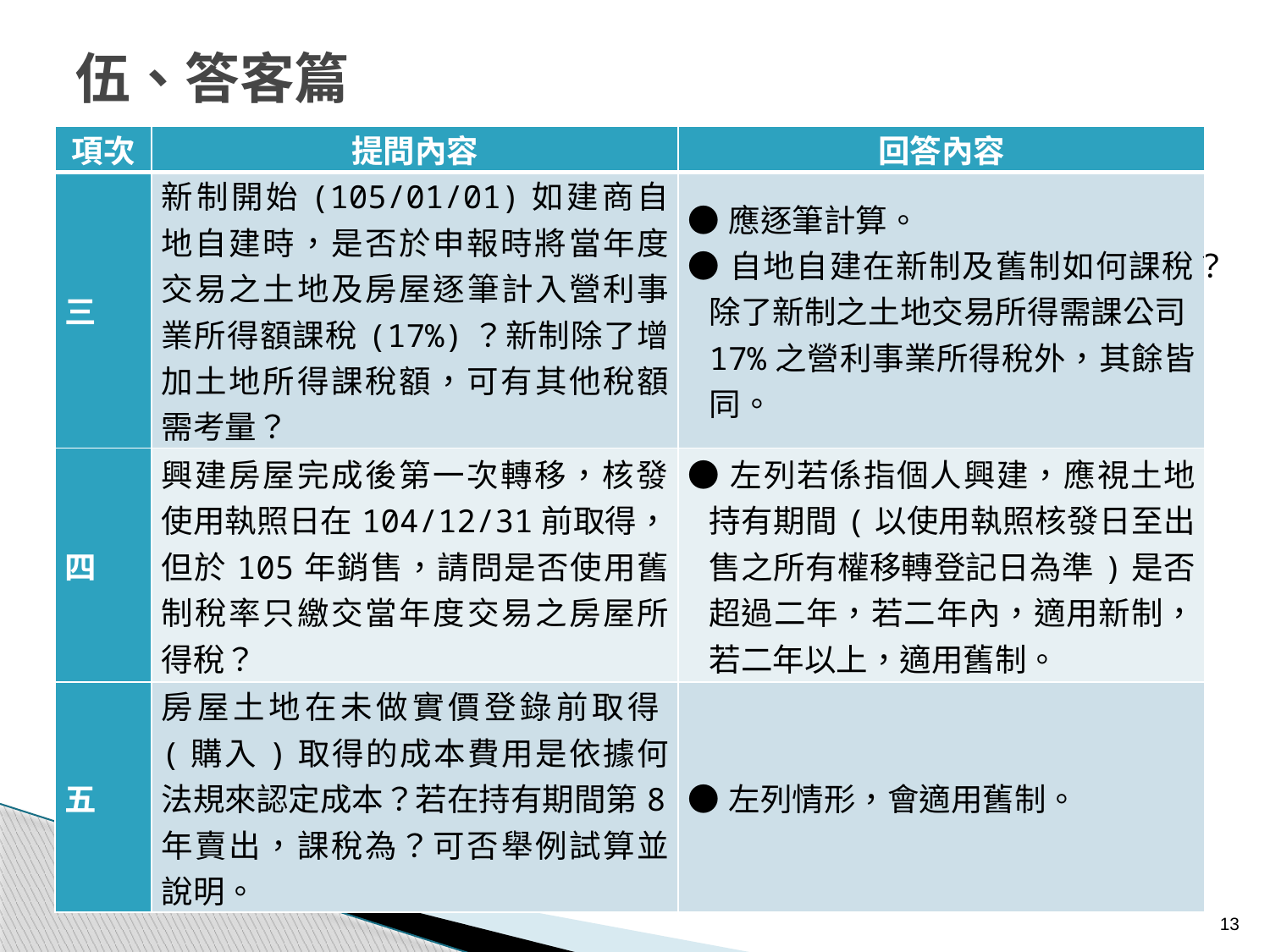

# 伍、答客篇
| 項次 | 提問內容 | 回答內容 |
| --- | --- | --- |
| 三 | 新制開始(105/01/01)如建商自地自建時，是否於申報時將當年度交易之土地及房屋逐筆計入營利事業所得額課稅(17%)？新制除了增加土地所得課稅額，可有其他稅額需考量？ | ●應逐筆計算。 ●自地自建在新制及舊制如何課稅？除了新制之土地交易所得需課公司17%之營利事業所得稅外，其餘皆同。 |
| 四 | 興建房屋完成後第一次轉移，核發使用執照日在104/12/31前取得，但於105年銷售，請問是否使用舊制稅率只繳交當年度交易之房屋所得稅？ | ●左列若係指個人興建，應視土地持有期間(以使用執照核發日至出售之所有權移轉登記日為準)是否超過二年，若二年內，適用新制，若二年以上，適用舊制。 |
| 五 | 房屋土地在未做實價登錄前取得(購入)取得的成本費用是依據何法規來認定成本？若在持有期間第8年賣出，課稅為？可否舉例試算並說明。 | ●左列情形，會適用舊制。 |
13